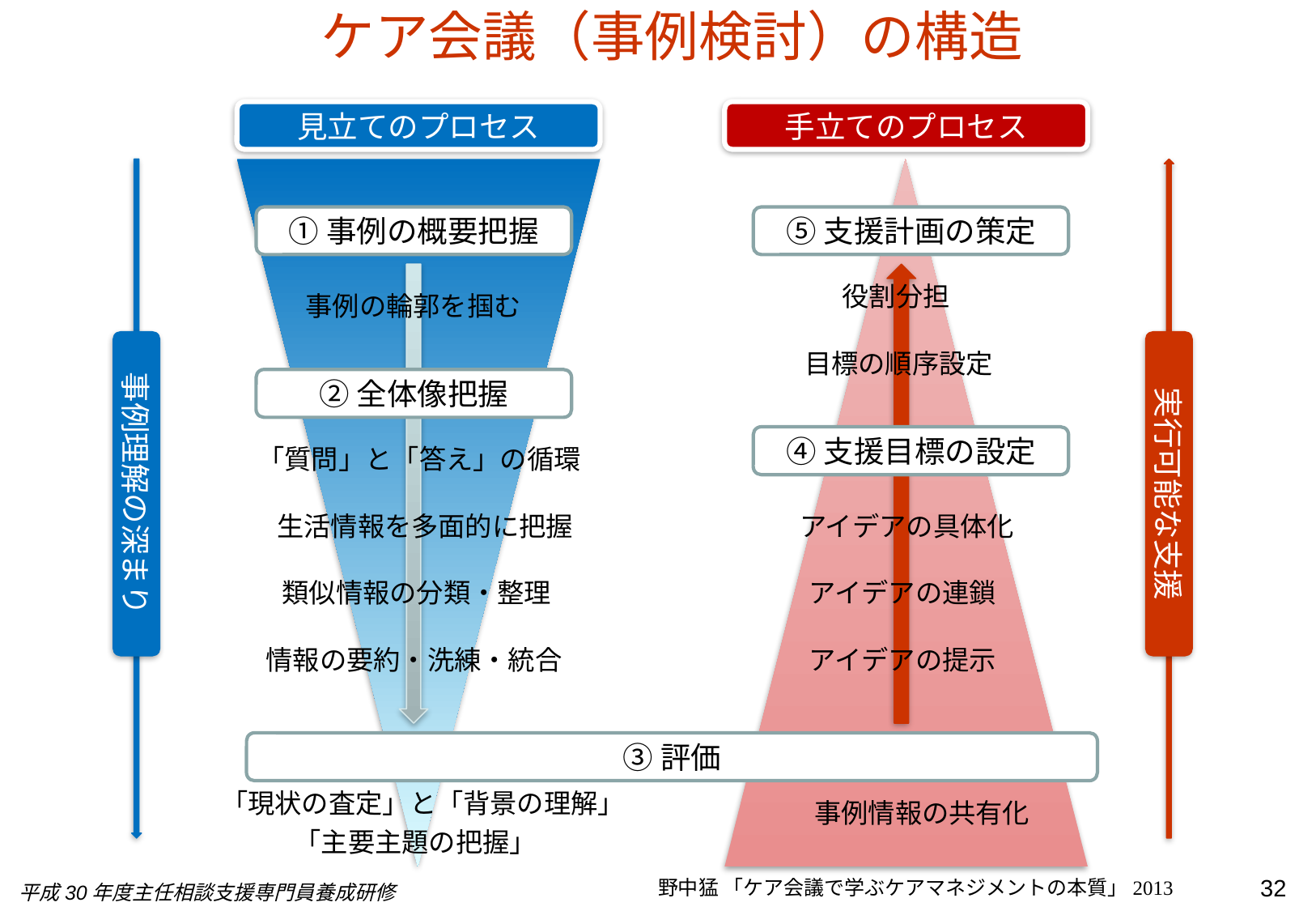

ケア会議（事例検討）の構造
見立てのプロセス
手立てのプロセス

①事例の概要把握
⑤支援計画の策定

役割分担
事例の輪郭を掴む
事例理解の深まり
実行可能な支援
目標の順序設定
②全体像把握
④支援目標の設定
「質問」と「答え」の循環
生活情報を多面的に把握
アイデアの具体化
類似情報の分類・整理
アイデアの連鎖
情報の要約・洗練・統合
アイデアの提示
③評価
「現状の査定」と「背景の理解」
事例情報の共有化
「主要主題の把握」
32
野中猛 「ケア会議で学ぶケアマネジメントの本質」2013
平成30年度主任相談支援専門員養成研修